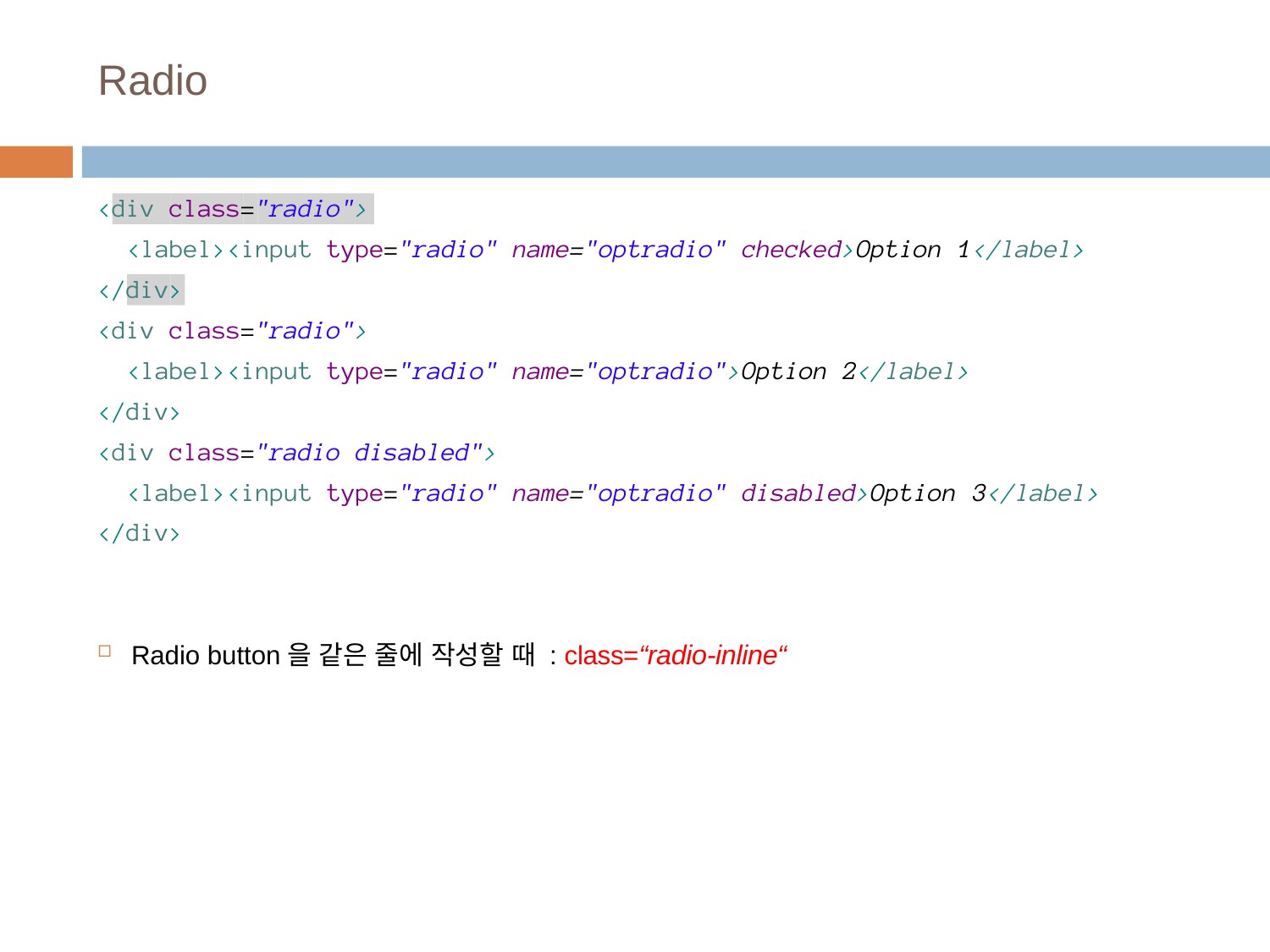

# Radio
<div class="radio">
<label><input type="radio" name="optradio" checked>Option 1</label>
</div>
<div class="radio">
<label><input type="radio" name="optradio">Option 2</label>
</div>
<div class="radio disabled">
<label><input type="radio" name="optradio" disabled>Option 3</label>
</div>

Radio button을 같은 줄에 작성할 때 : class=“radio-inline“